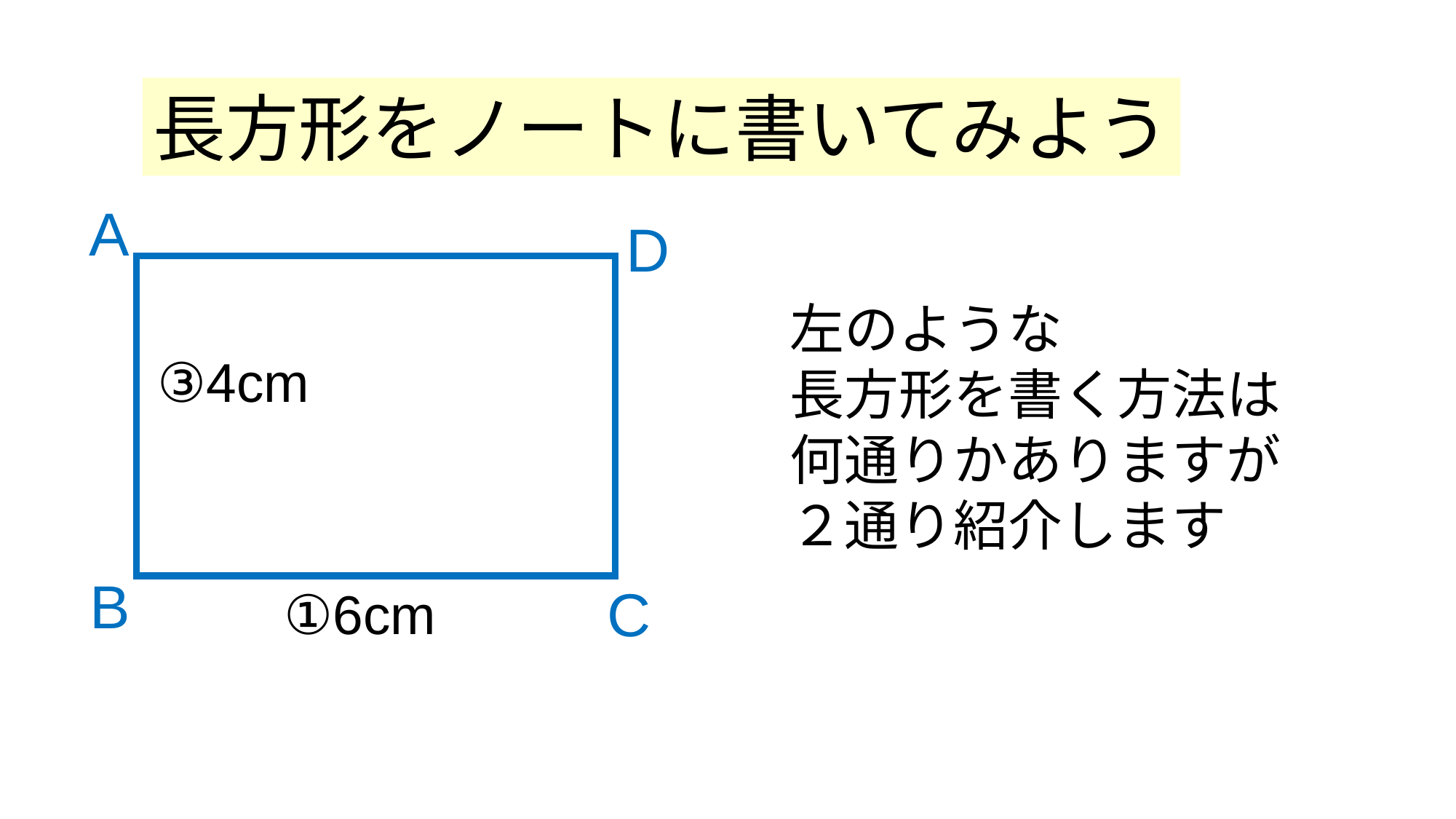

長方形をノートに書いてみよう
A
D

左のような
長方形を書く方法は
何通りかありますが
２通り紹介します
③4cm
B
C
①6cm